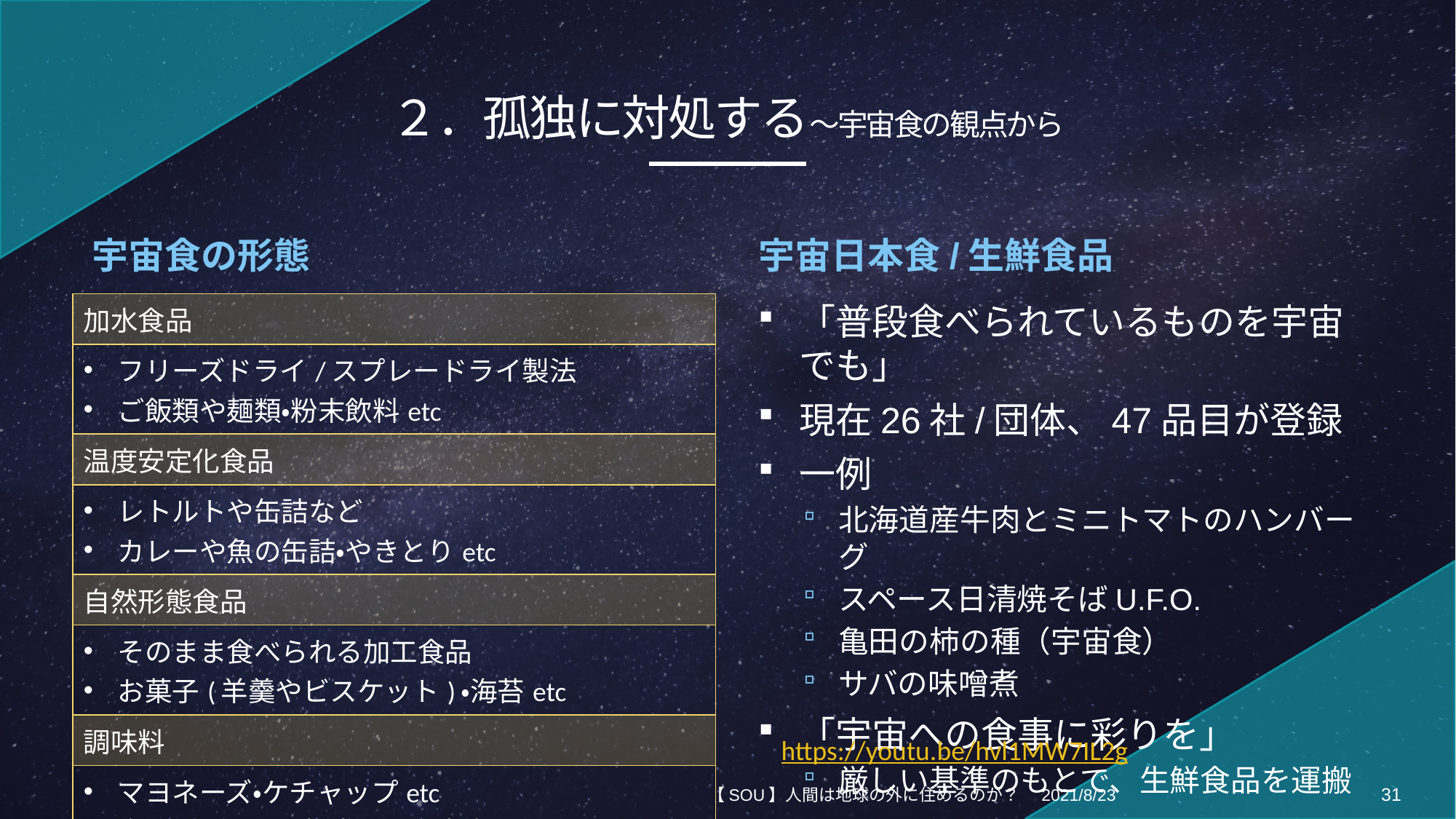

# ２．孤独に対処する～宇宙食の観点から
宇宙食の形態
宇宙日本食/生鮮食品
「普段食べられているものを宇宙でも」
現在26社/団体、47品目が登録
一例
北海道産牛肉とミニトマトのハンバーグ
スペース日清焼そばU.F.O.
亀田の柿の種（宇宙食）
サバの味噌煮
「宇宙への食事に彩りを」
厳しい基準のもとで、生鮮食品を運搬
| 加水食品 |
| --- |
| フリーズドライ/スプレードライ製法 ご飯類や麺類・粉末飲料etc |
| 温度安定化食品 |
| レトルトや缶詰など カレーや魚の缶詰・やきとりetc |
| 自然形態食品 |
| そのまま食べられる加工食品 お菓子(羊羹やビスケット)・海苔etc |
| 調味料 |
| マヨネーズ・ケチャップetc 塩やコショウ(粉末)も、液体にする |
https://youtu.be/hvl1MW7IL2g
【SOU】人間は地球の外に住めるのか？
2021/8/23
31